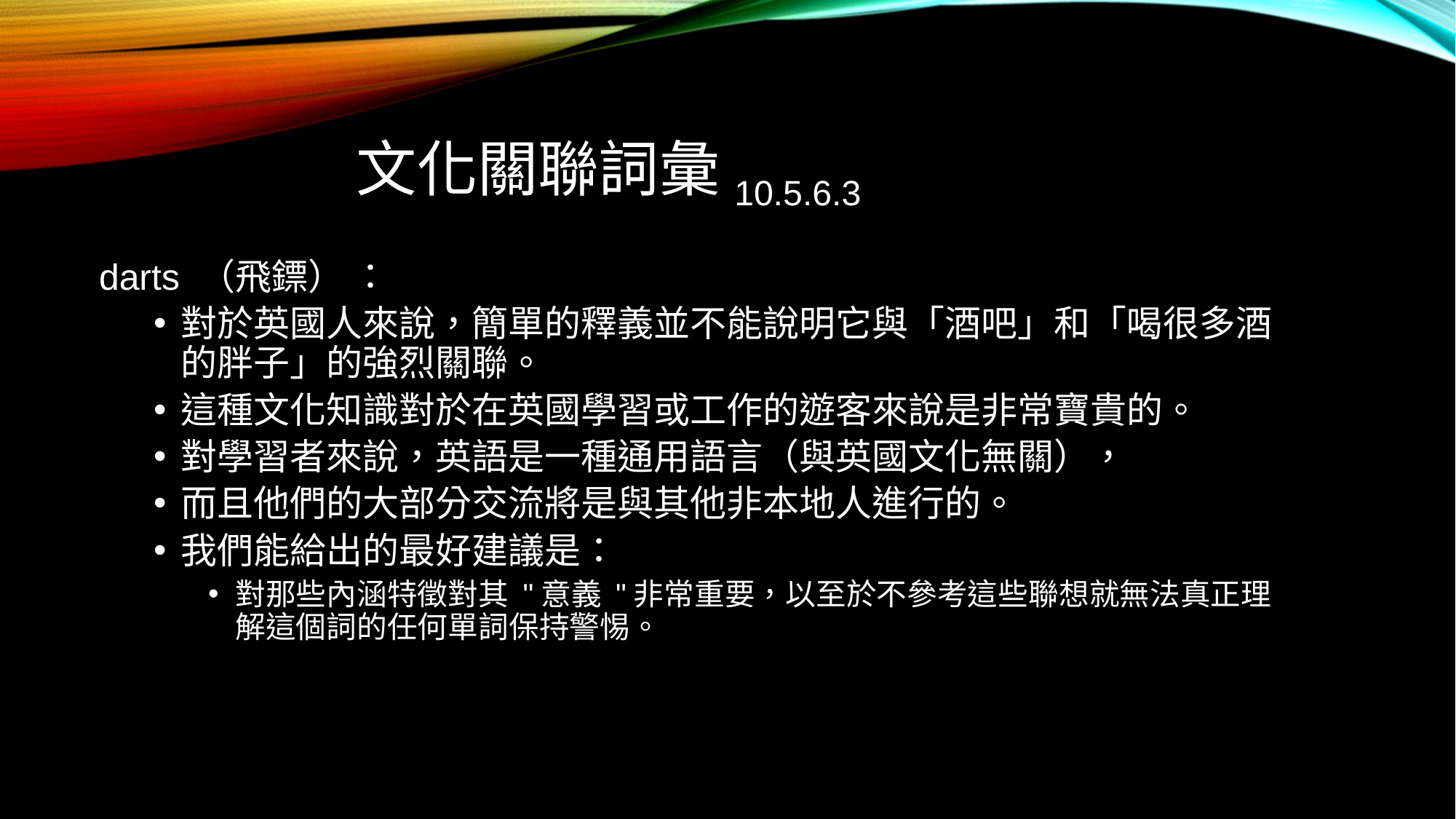

# 文化關聯詞彙10.5.6.3
darts （飛鏢） ：
對於英國人來說，簡單的釋義並不能說明它與「酒吧」和「喝很多酒的胖子」的強烈關聯。
這種文化知識對於在英國學習或工作的遊客來說是非常寶貴的。
對學習者來說，英語是一種通用語言（與英國文化無關），
而且他們的大部分交流將是與其他非本地人進行的。
我們能給出的最好建議是：
對那些內涵特徵對其 "意義 "非常重要，以至於不參考這些聯想就無法真正理解這個詞的任何單詞保持警惕。